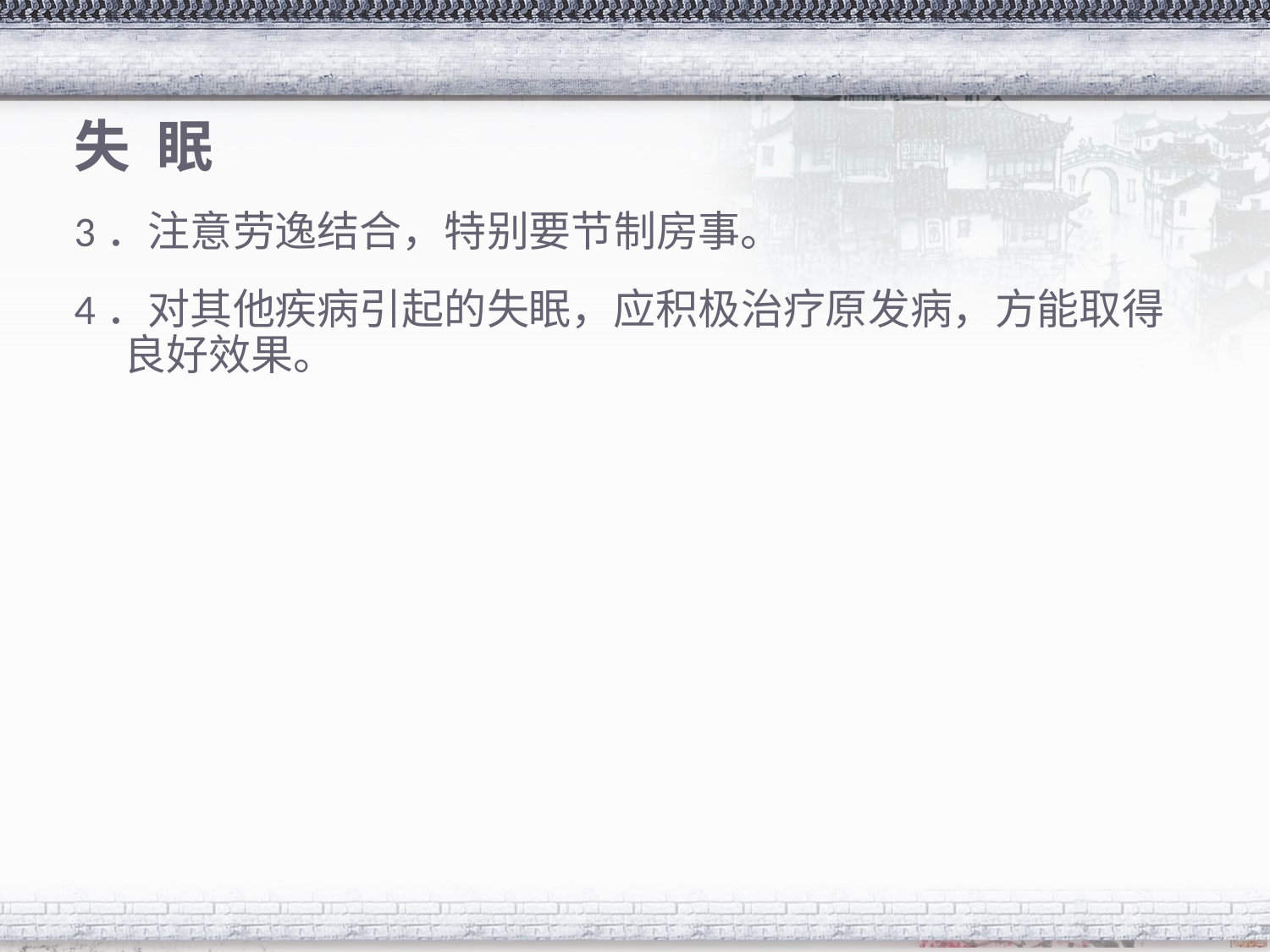

# 失  眠
3．注意劳逸结合，特别要节制房事。
4．对其他疾病引起的失眠，应积极治疗原发病，方能取得良好效果。